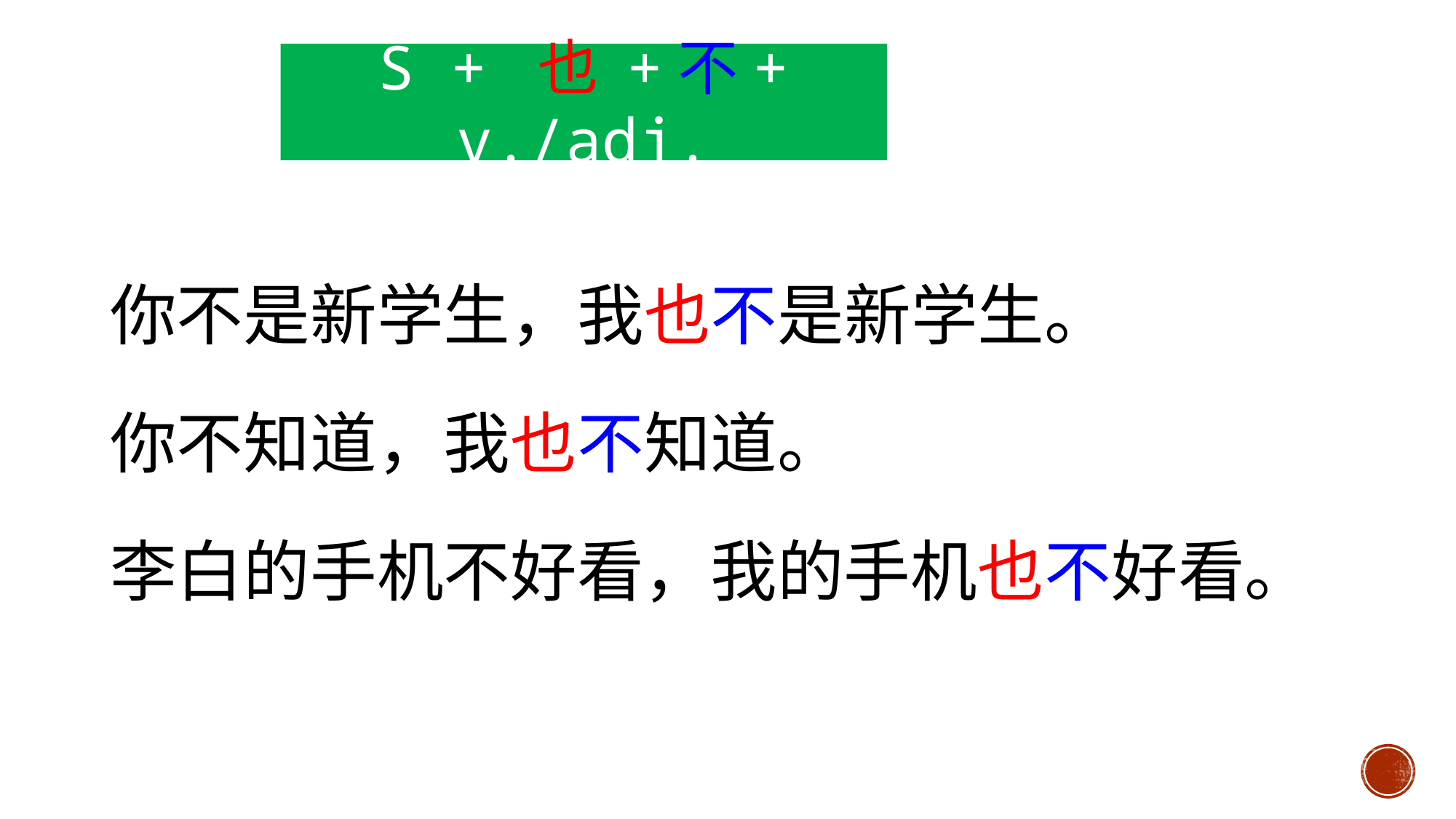

S + 也 +不+ v./adj.
你不是新学生，我也不是新学生。
你不知道，我也不知道。
李白的手机不好看，我的手机也不好看。